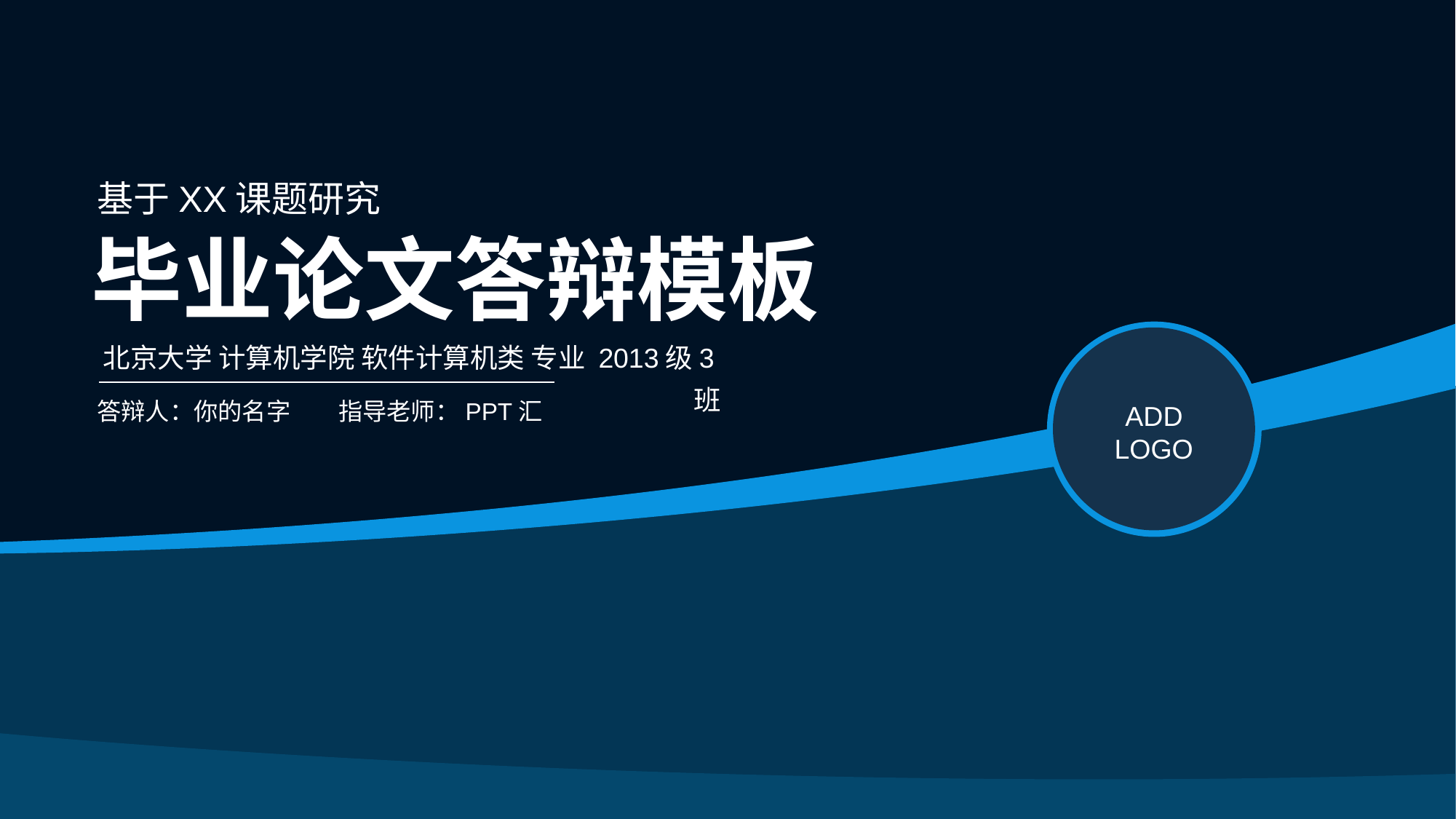

基于XX课题研究
毕业论文答辩模板

北京大学 计算机学院 软件计算机类 专业 2013级3班
答辩人：你的名字
指导老师：PPT汇
ADD LOGO